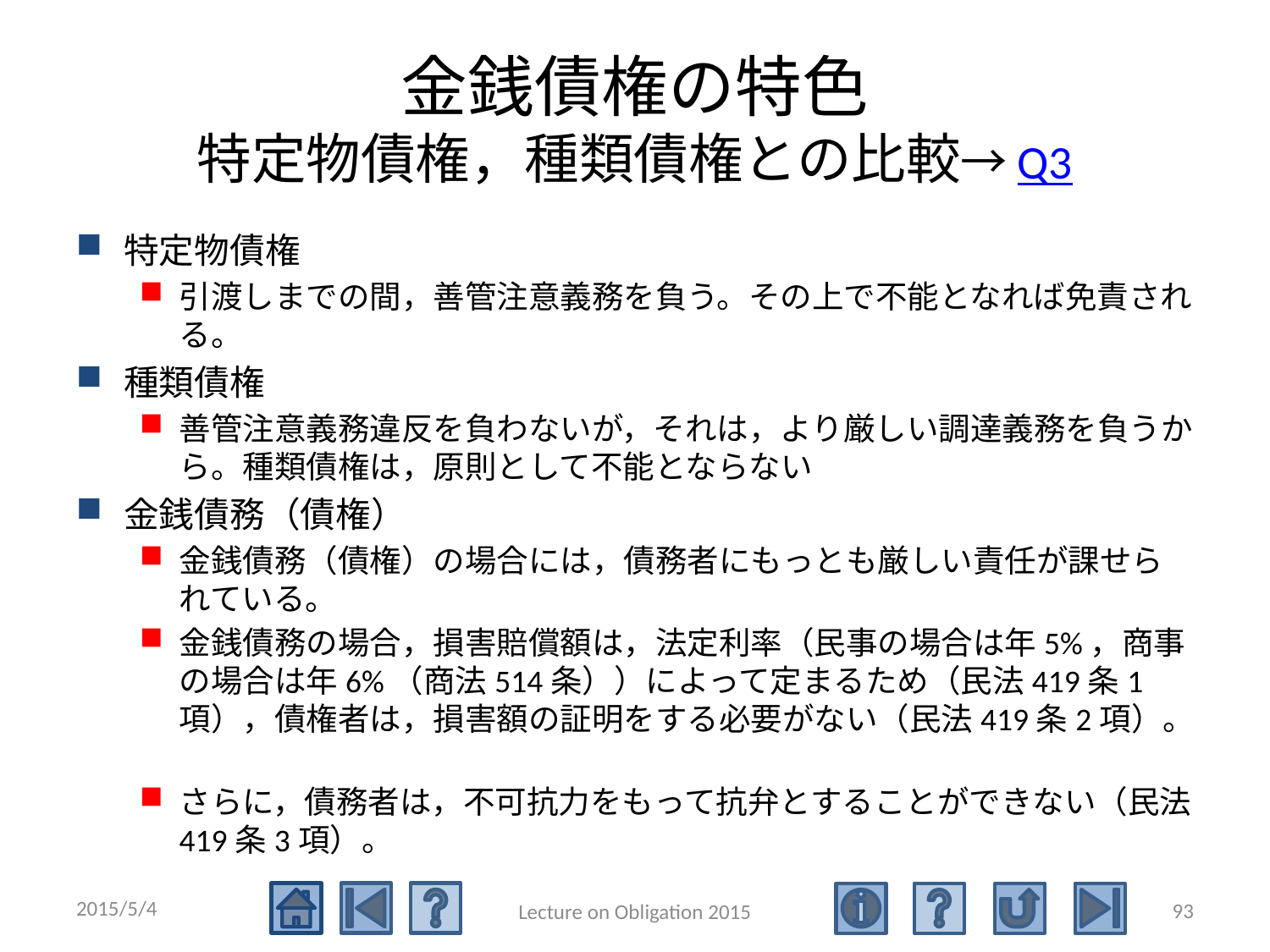

# 金銭債権の特色 特定物債権，種類債権との比較→Q3
特定物債権
引渡しまでの間，善管注意義務を負う。その上で不能となれば免責される。
種類債権
善管注意義務違反を負わないが，それは，より厳しい調達義務を負うから。種類債権は，原則として不能とならない
金銭債務（債権）
金銭債務（債権）の場合には，債務者にもっとも厳しい責任が課せられている。
金銭債務の場合，損害賠償額は，法定利率（民事の場合は年5%，商事の場合は年6%（商法514条））によって定まるため（民法419条1項），債権者は，損害額の証明をする必要がない（民法419条2項）。
さらに，債務者は，不可抗力をもって抗弁とすることができない（民法419条3項）。
2015/5/4
93
Lecture on Obligation 2015